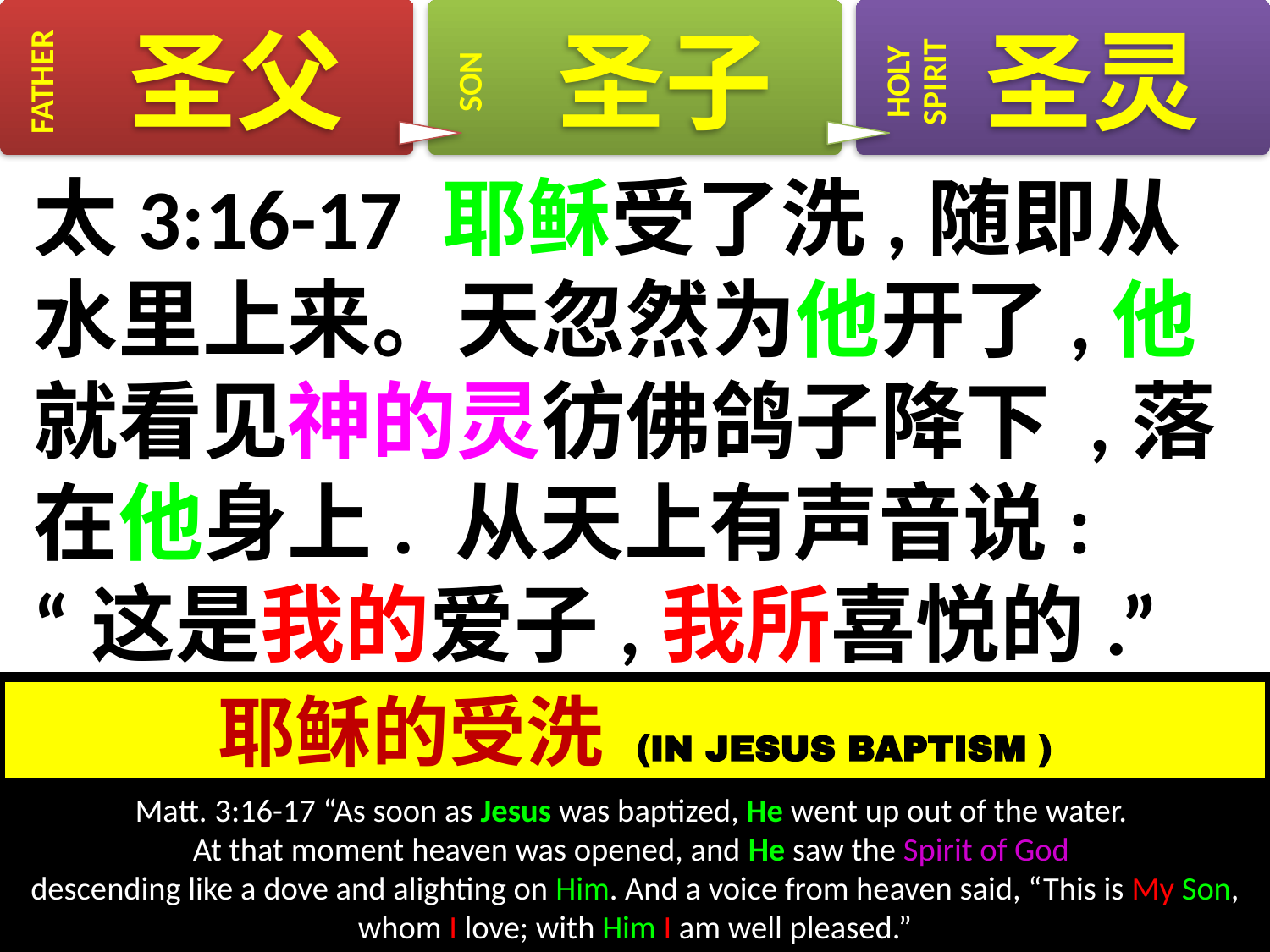

FATHER
圣父
SON
圣子
HOLY SPIRIT
圣灵
# 太3:16-17 耶稣受了洗,随即从水里上来。天忽然为他开了,他就看见神的灵彷佛鸽子降下 ,落在他身上. 从天上有声音说: “这是我的爱子,我所喜悦的.”
耶稣的受洗 (IN JESUS BAPTISM )
Matt. 3:16-17 “As soon as Jesus was baptized, He went up out of the water.
At that moment heaven was opened, and He saw the Spirit of God
descending like a dove and alighting on Him. And a voice from heaven said, “This is My Son, whom I love; with Him I am well pleased.”